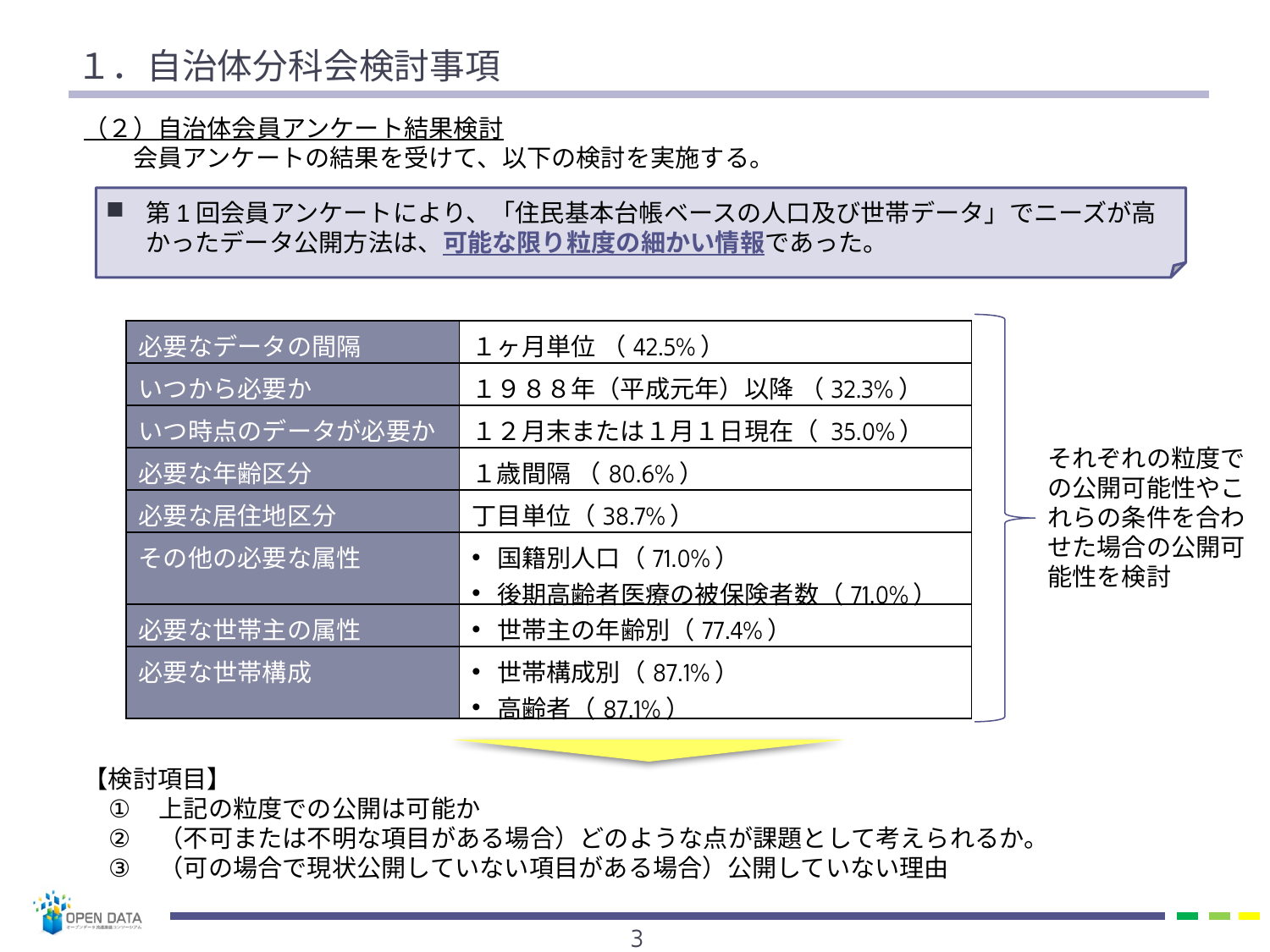

# １．自治体分科会検討事項
（２）自治体会員アンケート結果検討
　　会員アンケートの結果を受けて、以下の検討を実施する。

【検討項目】
上記の粒度での公開は可能か
（不可または不明な項目がある場合）どのような点が課題として考えられるか。
（可の場合で現状公開していない項目がある場合）公開していない理由
第1回会員アンケートにより、「住民基本台帳ベースの人口及び世帯データ」でニーズが高かったデータ公開方法は、可能な限り粒度の細かい情報であった。

| 必要なデータの間隔 | １ヶ月単位 （42.5%） |
| --- | --- |
| いつから必要か | １９８８年（平成元年）以降 （32.3%） |
| いつ時点のデータが必要か | １２月末または１月１日現在（ 35.0%） |
| 必要な年齢区分 | １歳間隔 （80.6%） |
| 必要な居住地区分 | 丁目単位（38.7%） |
| その他の必要な属性 | 国籍別人口（71.0%） 後期高齢者医療の被保険者数（71.0%） |
| 必要な世帯主の属性 | 世帯主の年齢別（77.4%） |
| 必要な世帯構成 | 世帯構成別（87.1%） 高齢者（87.1%） |
それぞれの粒度での公開可能性やこれらの条件を合わせた場合の公開可能性を検討

3